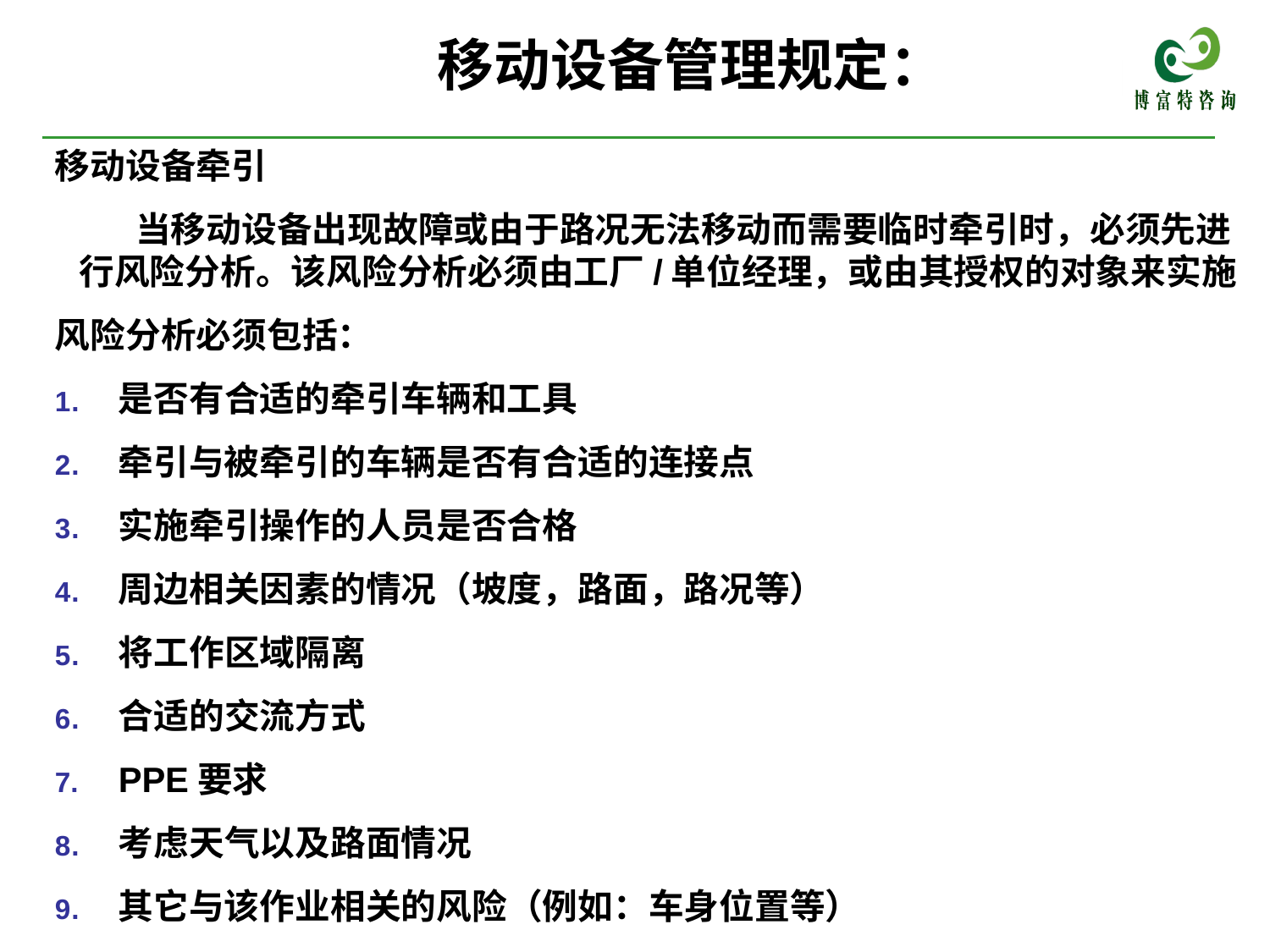

# 移动设备管理规定：
移动设备牵引
         当移动设备出现故障或由于路况无法移动而需要临时牵引时，必须先进行风险分析。该风险分析必须由工厂/单位经理，或由其授权的对象来实施
风险分析必须包括：
是否有合适的牵引车辆和工具
牵引与被牵引的车辆是否有合适的连接点
实施牵引操作的人员是否合格
周边相关因素的情况（坡度，路面，路况等）
将工作区域隔离
合适的交流方式
PPE要求
考虑天气以及路面情况
其它与该作业相关的风险（例如：车身位置等）

16